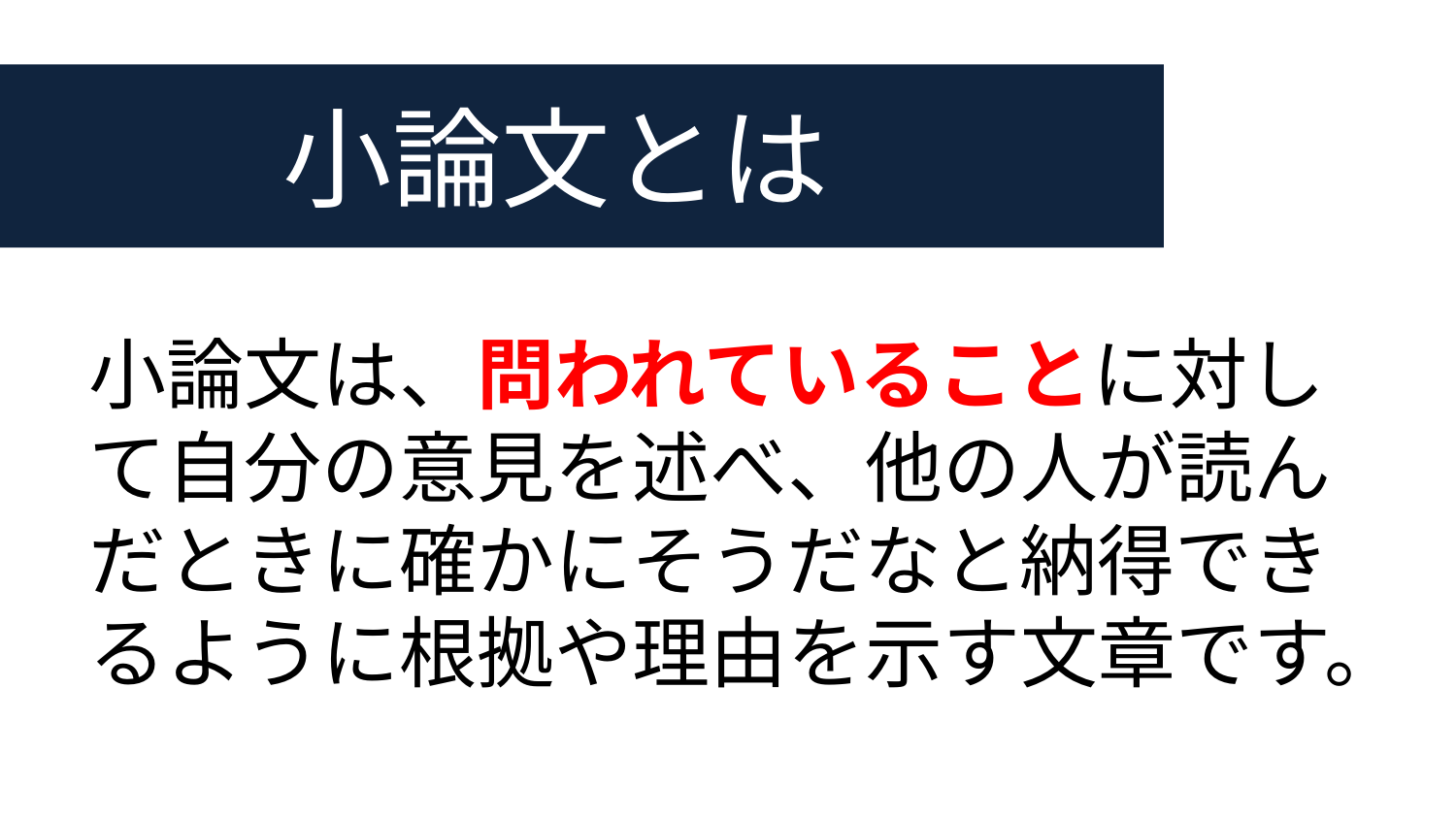

小論文とは
小論文は、問われていることに対して自分の意見を述べ、他の人が読んだときに確かにそうだなと納得できるように根拠や理由を示す文章です。